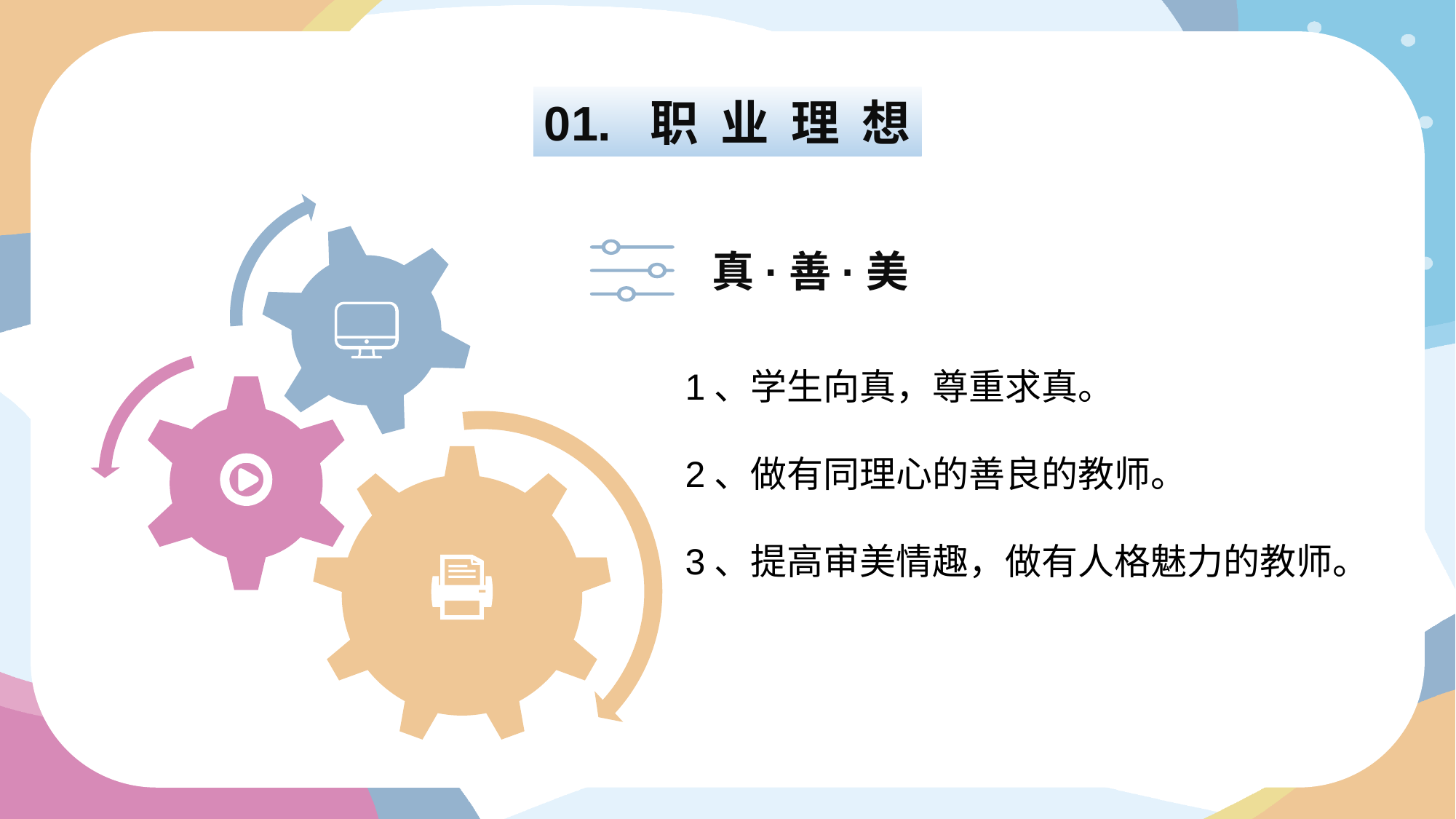

01.  职  业  理  想

真·善·美

1、学生向真，尊重求真。

2、做有同理心的善良的教师。

3、提高审美情趣，做有人格魅力的教师。